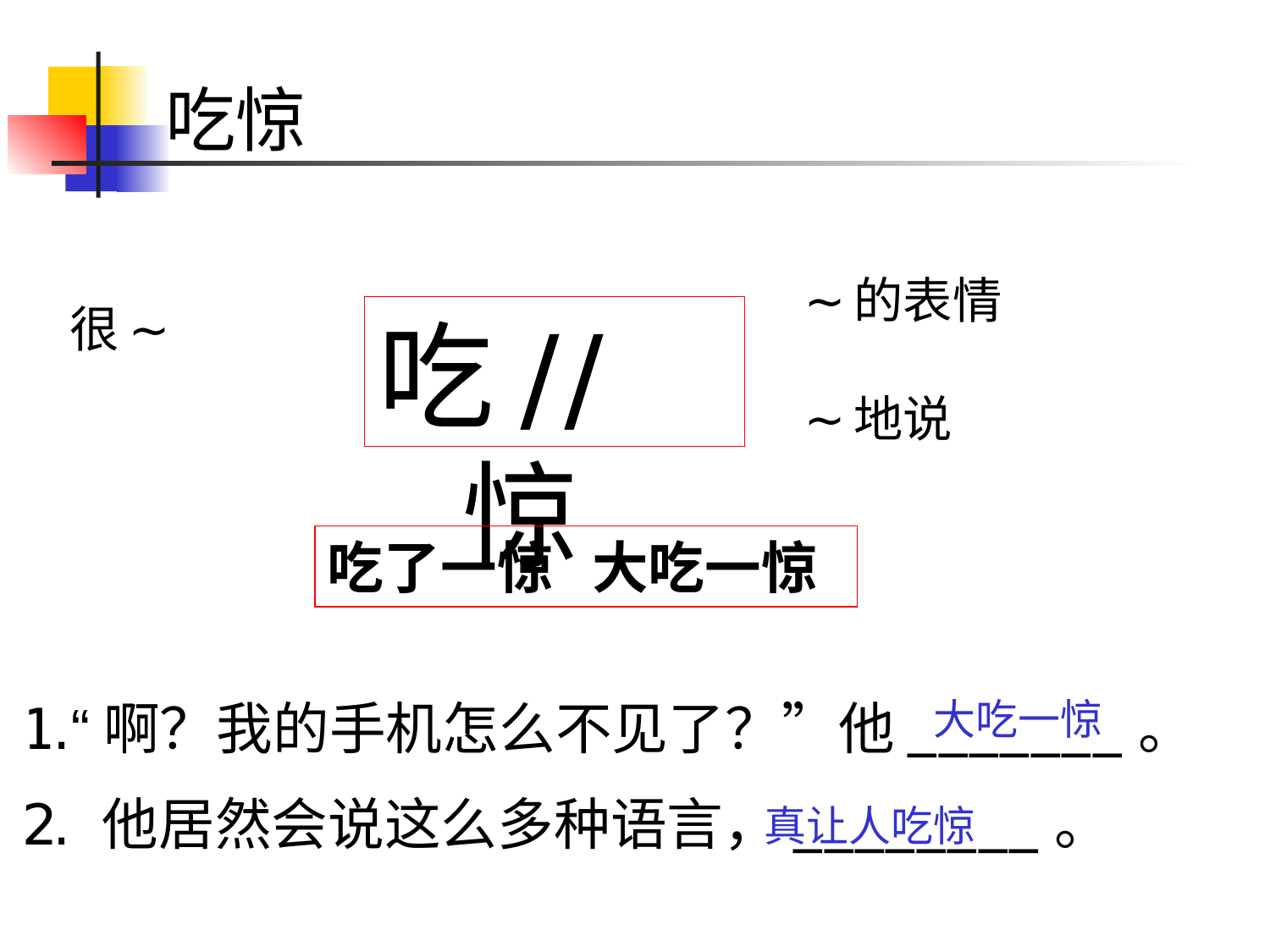

# 吃惊
~的表情

~地说
很~
吃//惊
吃了一惊   大吃一惊
1.“啊？我的手机怎么不见了？”他_______。
2. 他居然会说这么多种语言，________。
大吃一惊
真让人吃惊